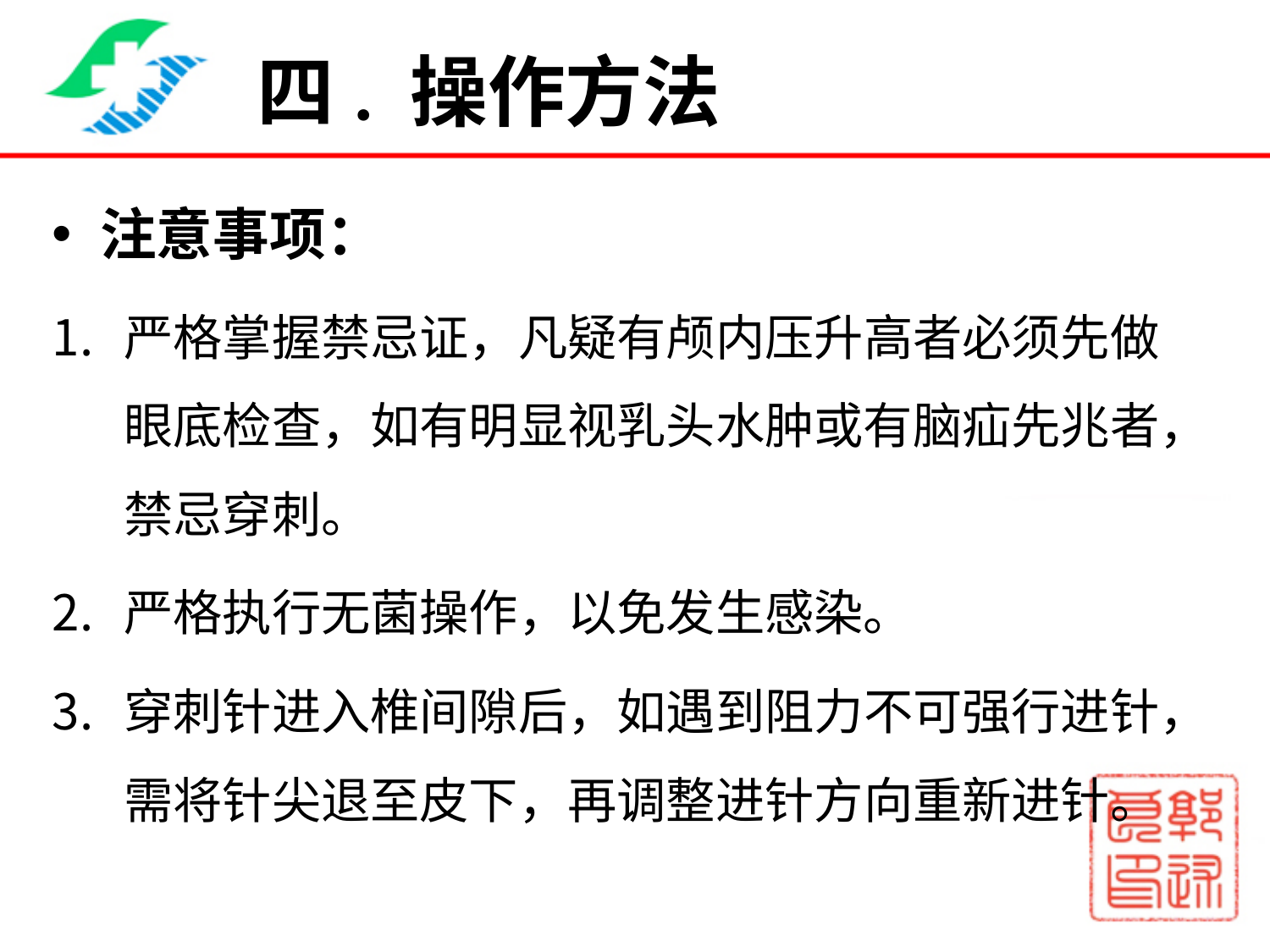

# 四. 操作方法
注意事项：
严格掌握禁忌证，凡疑有颅内压升高者必须先做眼底检查，如有明显视乳头水肿或有脑疝先兆者，禁忌穿刺。
严格执行无菌操作，以免发生感染。
穿刺针进入椎间隙后，如遇到阻力不可强行进针，需将针尖退至皮下，再调整进针方向重新进针。